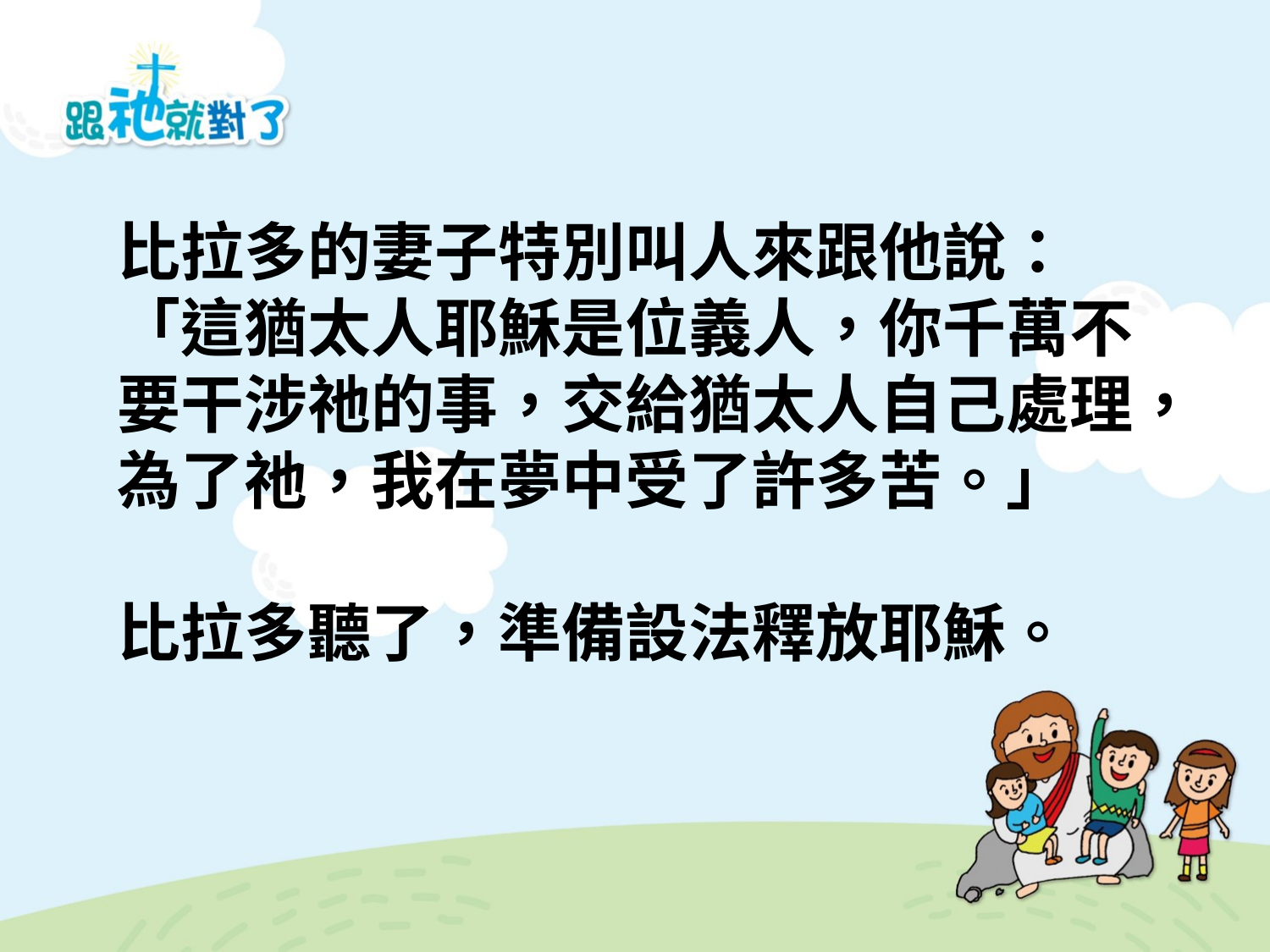

比拉多的妻子特別叫人來跟他說：「這猶太人耶穌是位義人，你千萬不要干涉祂的事，交給猶太人自己處理，為了祂，我在夢中受了許多苦。」

比拉多聽了，準備設法釋放耶穌。